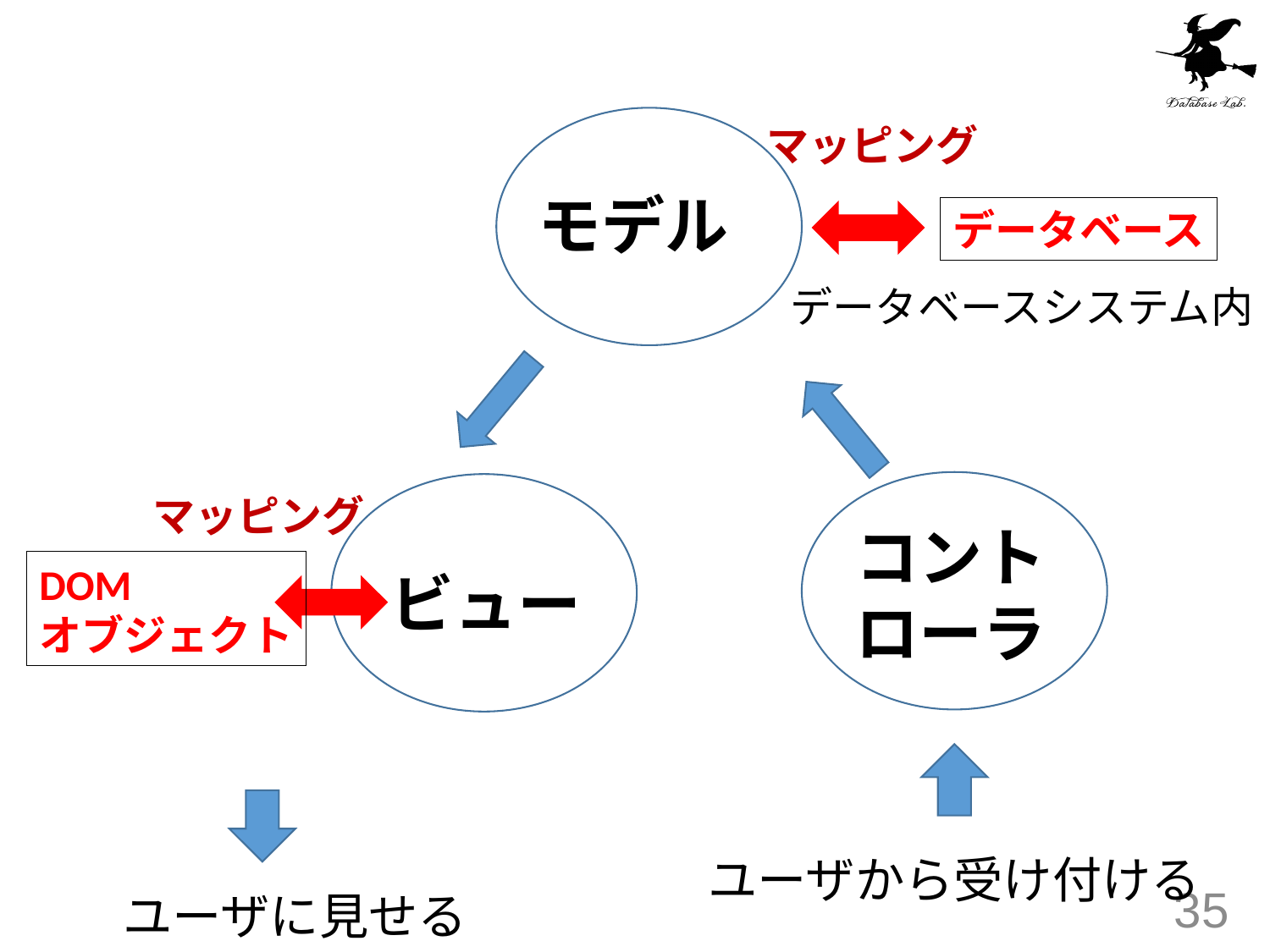

マッピング
モデル
データベース

データベースシステム内

マッピング
コントローラ
DOM
オブジェクト
ビュー

ユーザから受け付ける
ユーザに見せる
35